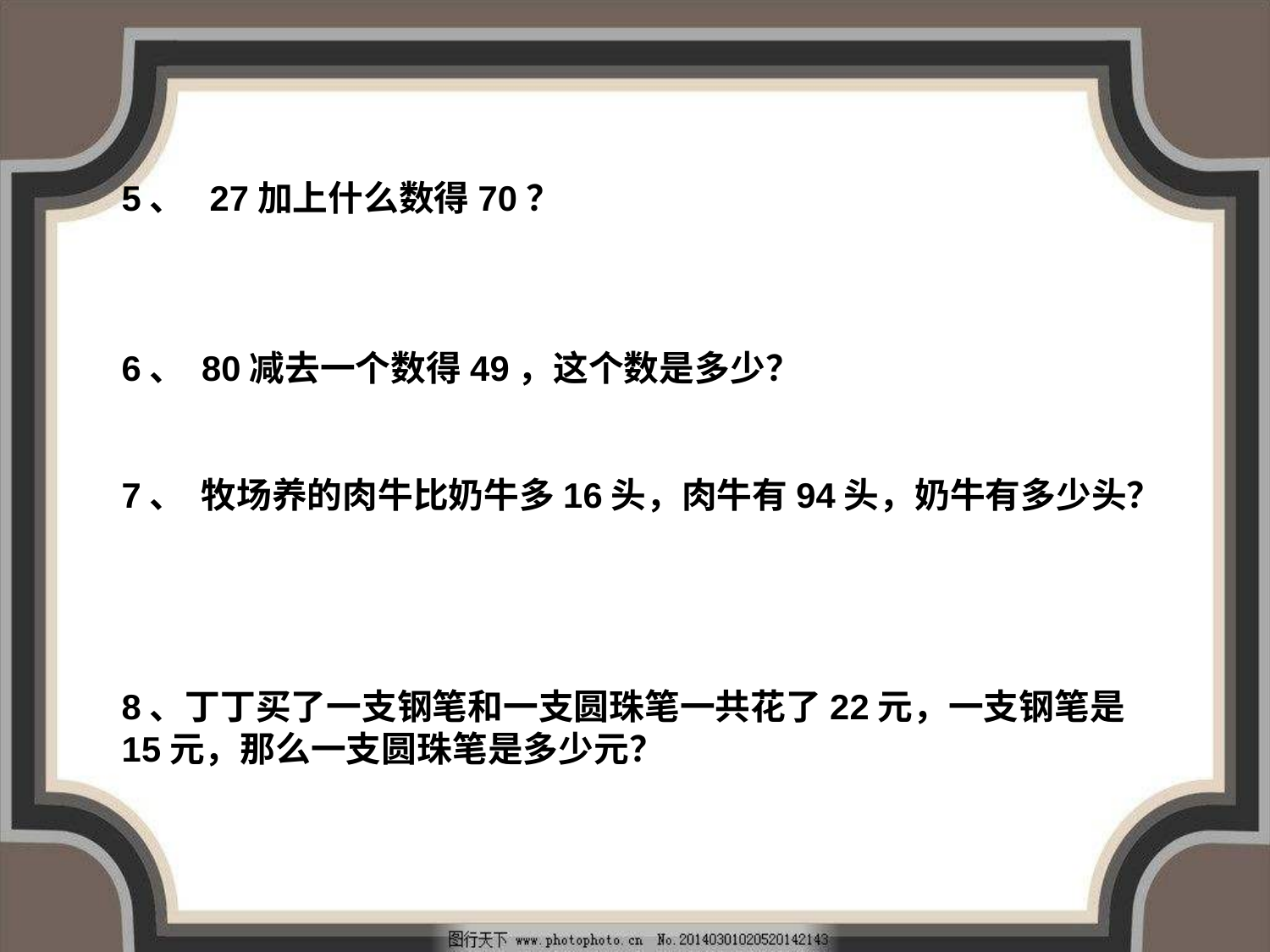

5、  27加上什么数得70？

6、 80减去一个数得49，这个数是多少？

7、  牧场养的肉牛比奶牛多16头，肉牛有94头，奶牛有多少头？

8、丁丁买了一支钢笔和一支圆珠笔一共花了22元，一支钢笔是15元，那么一支圆珠笔是多少元？